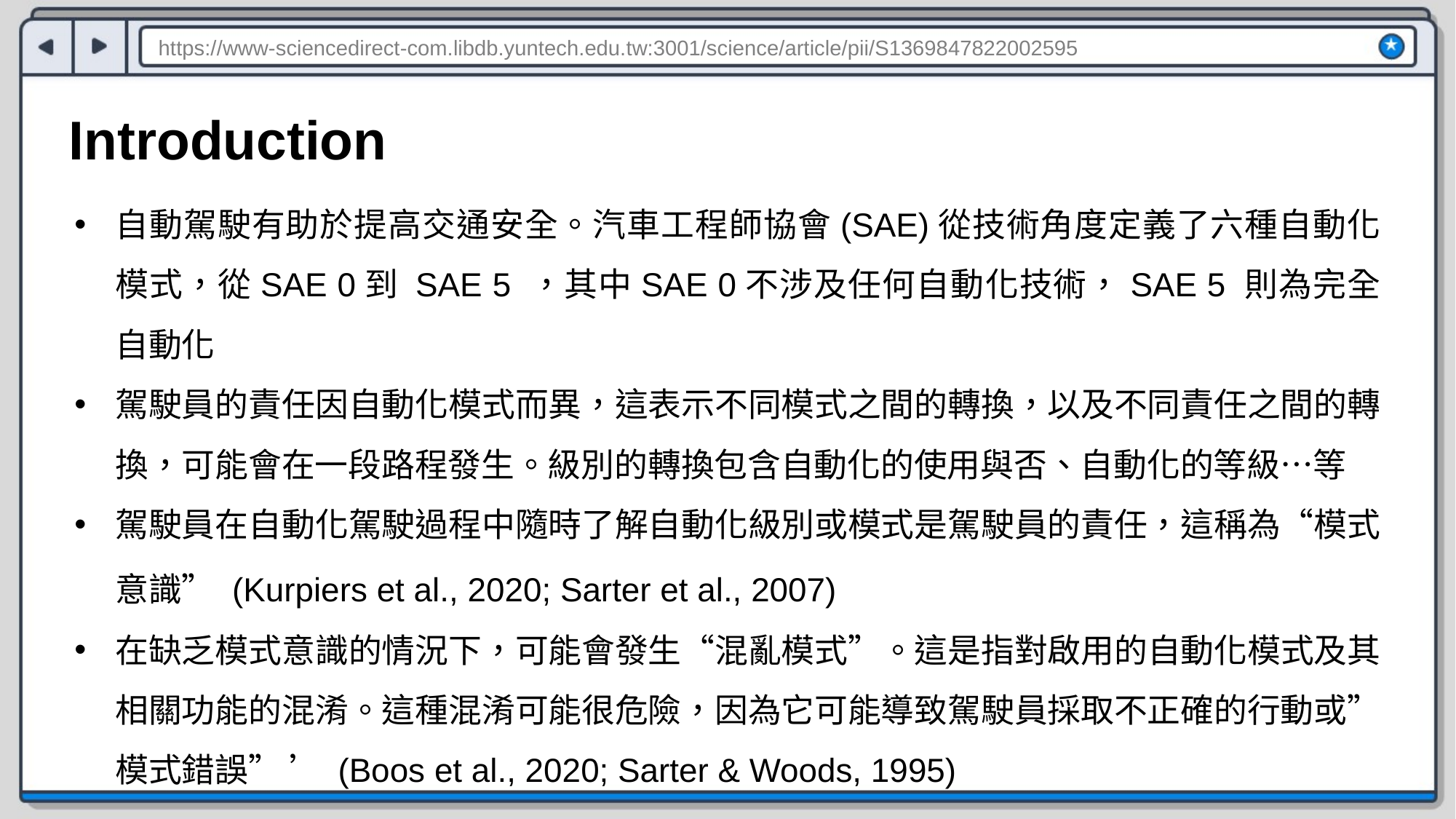

https://www-sciencedirect-com.libdb.yuntech.edu.tw:3001/science/article/pii/S1369847822002595
Introduction
自動駕駛有助於提高交通安全。汽車工程師協會(SAE)從技術角度定義了六種自動化模式，從SAE 0到 SAE 5 ，其中SAE 0不涉及任何自動化技術，SAE 5 則為完全自動化
駕駛員的責任因自動化模式而異，這表示不同模式之間的轉換，以及不同責任之間的轉換，可能會在一段路程發生。級別的轉換包含自動化的使用與否、自動化的等級…等
駕駛員在自動化駕駛過程中隨時了解自動化級別或模式是駕駛員的責任，這稱為“模式意識” (Kurpiers et al., 2020; Sarter et al., 2007)
在缺乏模式意識的情況下，可能會發生“混亂模式”。這是指對啟用的自動化模式及其相關功能的混淆。這種混淆可能很危險，因為它可能導致駕駛員採取不正確的行動或”模式錯誤” ’ (Boos et al., 2020; Sarter & Woods, 1995)